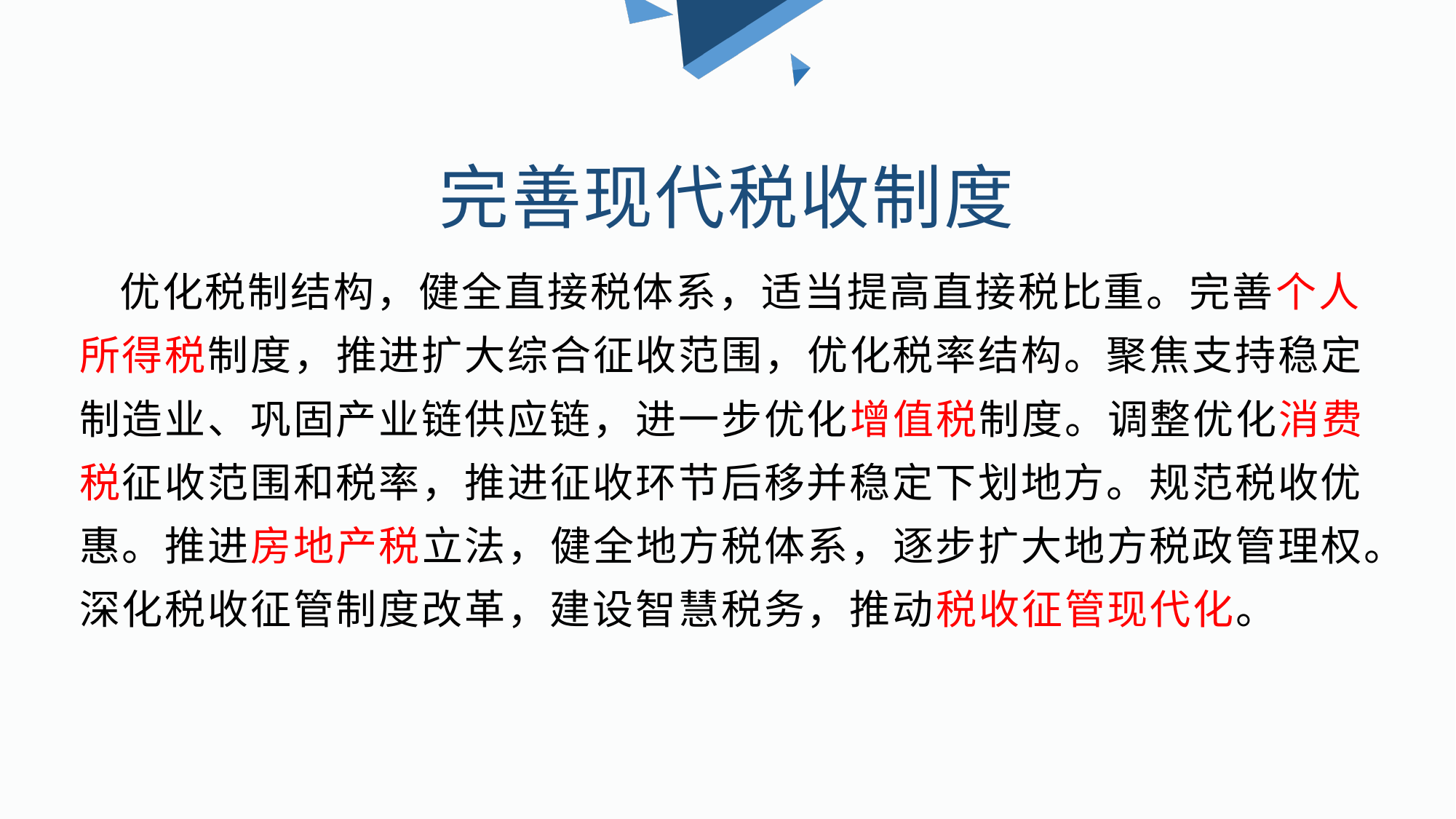

完善现代税收制度
     优化税制结构，健全直接税体系，适当提高直接税比重。完善个人所得税制度，推进扩大综合征收范围，优化税率结构。聚焦支持稳定制造业、巩固产业链供应链，进一步优化增值税制度。调整优化消费税征收范围和税率，推进征收环节后移并稳定下划地方。规范税收优惠。推进房地产税立法，健全地方税体系，逐步扩大地方税政管理权。深化税收征管制度改革，建设智慧税务，推动税收征管现代化。
3